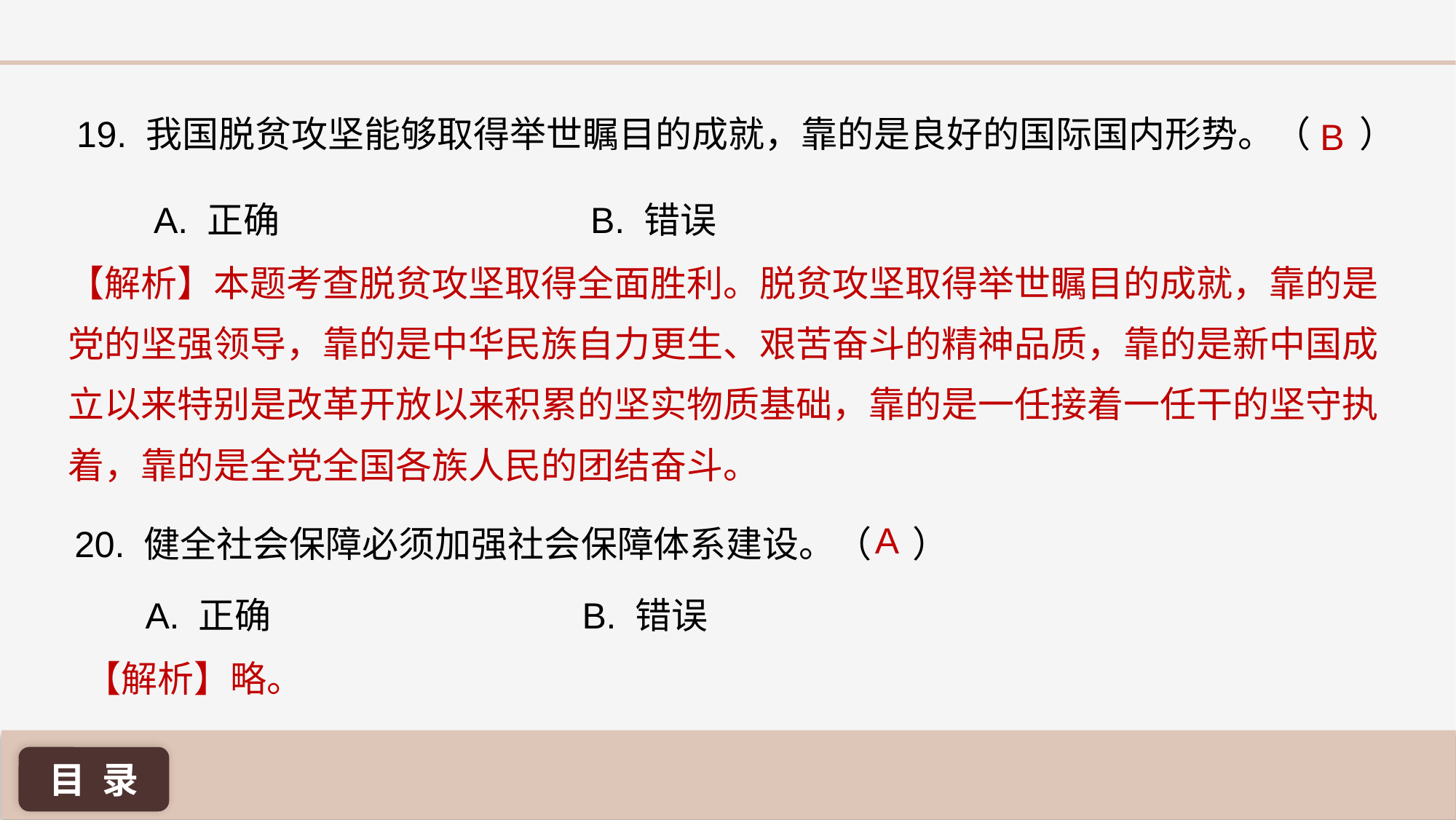

B
19. 我国脱贫攻坚能够取得举世瞩目的成就，靠的是良好的国际国内形势。（      ）
A. 正确 			B. 错误
【解析】本题考查脱贫攻坚取得全面胜利。脱贫攻坚取得举世瞩目的成就，靠的是党的坚强领导，靠的是中华民族自力更生、艰苦奋斗的精神品质，靠的是新中国成立以来特别是改革开放以来积累的坚实物质基础，靠的是一任接着一任干的坚守执着，靠的是全党全国各族人民的团结奋斗。
A
20. 健全社会保障必须加强社会保障体系建设。（     ）
A. 正确 			B. 错误
【解析】略。